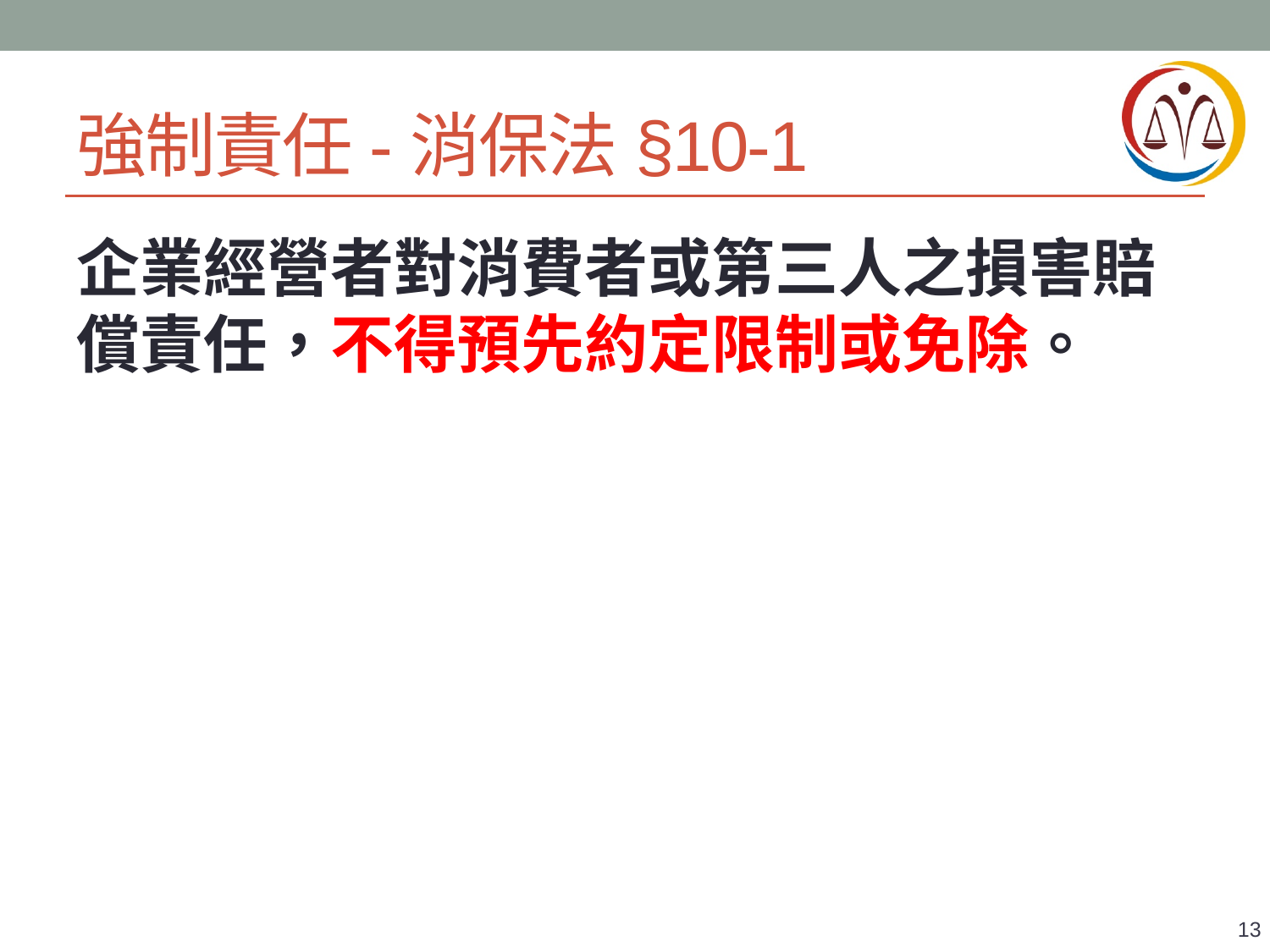

從事設計、生產、製造商品或提供服務之企業經營者，於提供商品流通進入市場，或提供服務時，應確保該商品或服務，符合當時科技或專業水準可合理期待之安全性。
商品或服務具有危害消費者生命、身體、健康、財產之可能者，應於明顯處為警告標示及緊急處理危險之方法。
企業經營者違反前二項規定，致生損害於消費者或第三人時，應負連帶賠償責任。但企業經營者能證明其無過失者，法院得減輕其賠償責任。
# 強制責任-消保法§10-1
企業經營者對消費者或第三人之損害賠償責任，不得預先約定限制或免除。

13